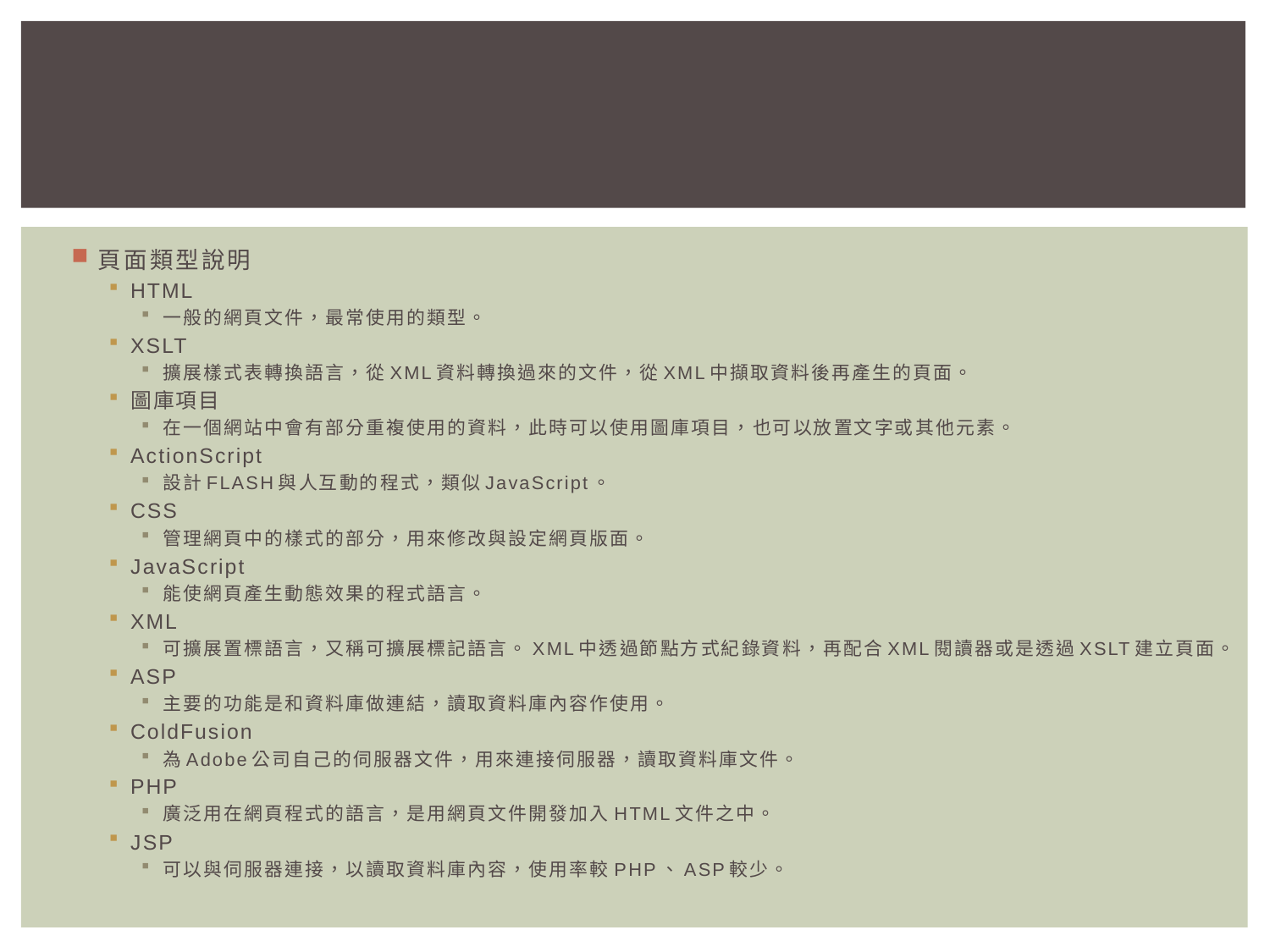

#
頁面類型說明
HTML
一般的網頁文件，最常使用的類型。
XSLT
擴展樣式表轉換語言，從XML資料轉換過來的文件，從XML中擷取資料後再產生的頁面。
圖庫項目
在一個網站中會有部分重複使用的資料，此時可以使用圖庫項目，也可以放置文字或其他元素。
ActionScript
設計FLASH與人互動的程式，類似JavaScript。
CSS
管理網頁中的樣式的部分，用來修改與設定網頁版面。
JavaScript
能使網頁產生動態效果的程式語言。
XML
可擴展置標語言，又稱可擴展標記語言。XML中透過節點方式紀錄資料，再配合XML閱讀器或是透過XSLT建立頁面。
ASP
主要的功能是和資料庫做連結，讀取資料庫內容作使用。
ColdFusion
為Adobe公司自己的伺服器文件，用來連接伺服器，讀取資料庫文件。
PHP
廣泛用在網頁程式的語言，是用網頁文件開發加入HTML文件之中。
JSP
可以與伺服器連接，以讀取資料庫內容，使用率較PHP、ASP較少。